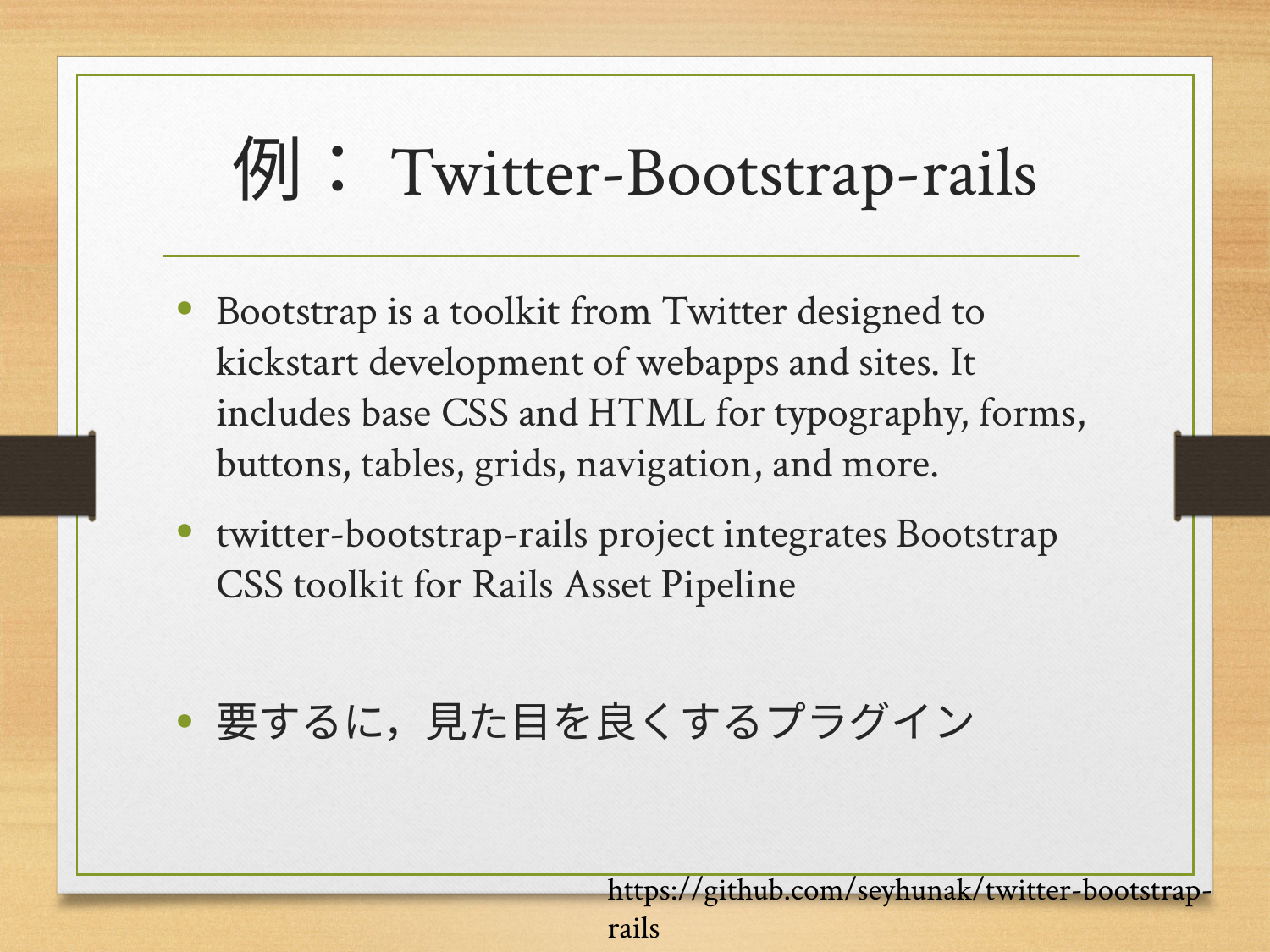

# 例：Twitter-Bootstrap-rails
Bootstrap is a toolkit from Twitter designed to kickstart development of webapps and sites. It includes base CSS and HTML for typography, forms, buttons, tables, grids, navigation, and more.
twitter-bootstrap-rails project integrates Bootstrap CSS toolkit for Rails Asset Pipeline

要するに，見た目を良くするプラグイン
https://github.com/seyhunak/twitter-bootstrap-rails